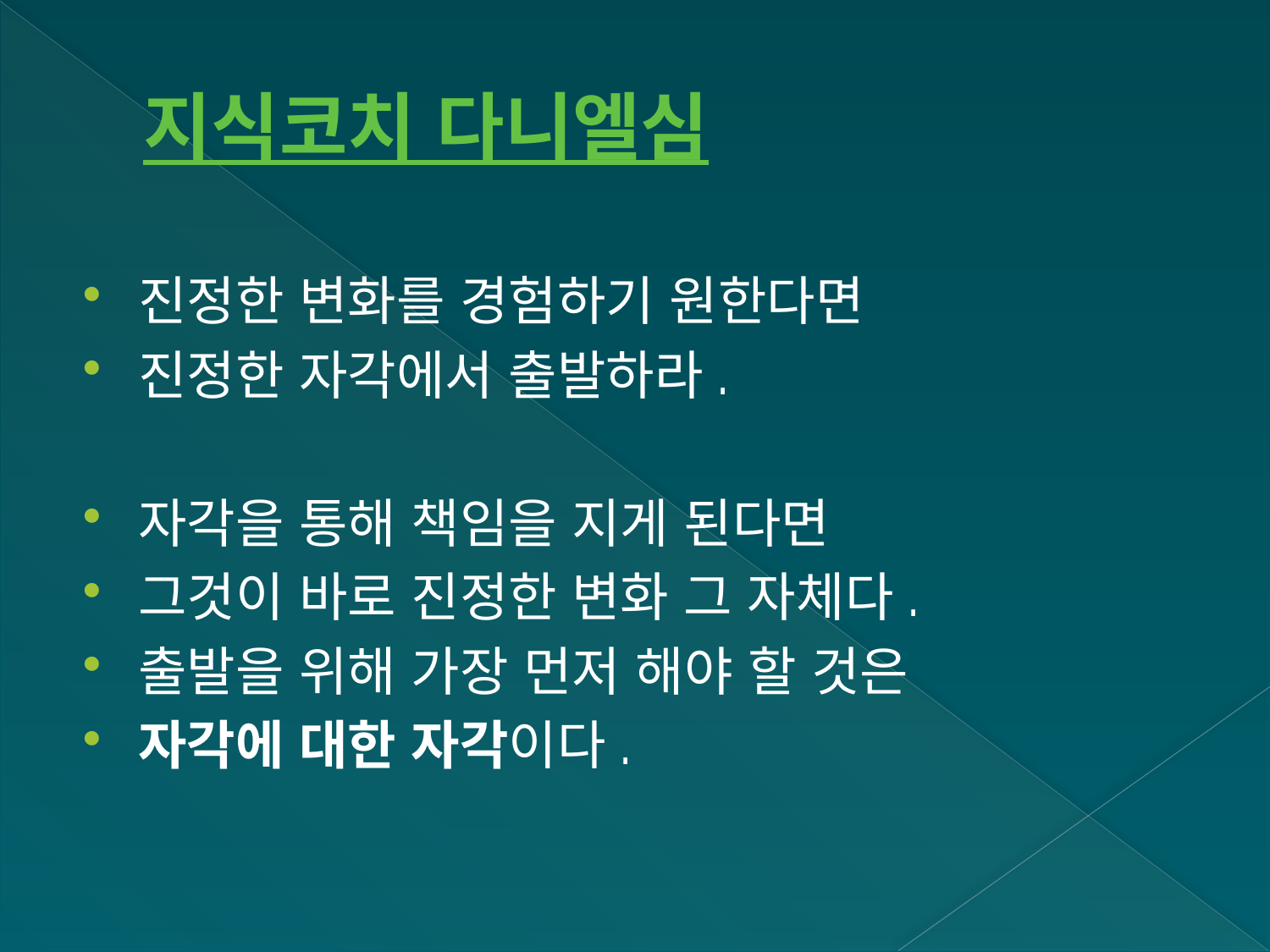

# 지식코치 다니엘심
진정한 변화를 경험하기 원한다면
진정한 자각에서 출발하라.

자각을 통해 책임을 지게 된다면
그것이 바로 진정한 변화 그 자체다.
출발을 위해 가장 먼저 해야 할 것은
자각에 대한 자각이다.